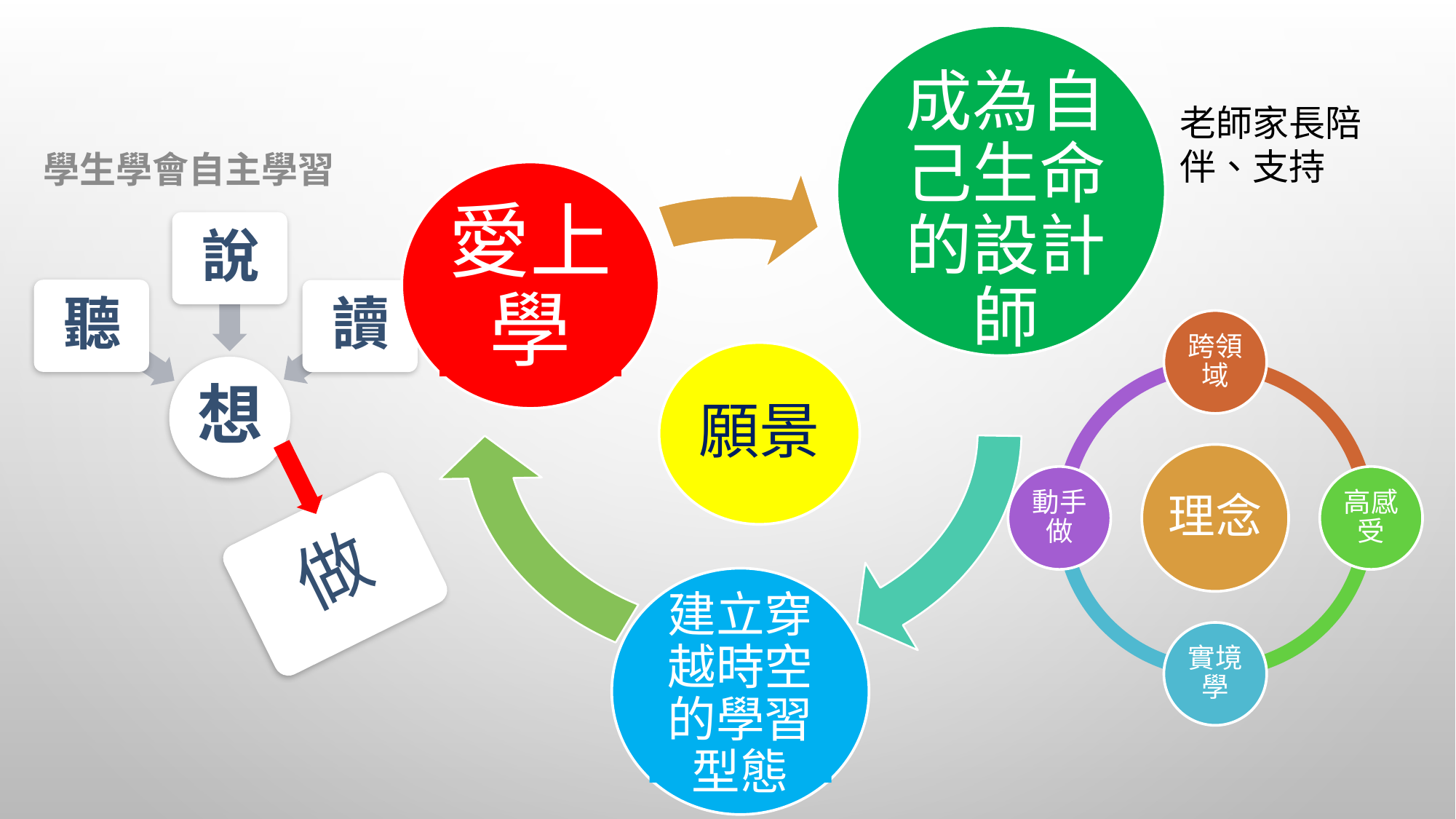

成為自己生命的設計師
老師家長陪伴、支持
學生學會自主學習

愛上學

想
聽
說
讀
理念
跨領域
高感受
實境學
動手做

願景

做

建立穿越時空的學習型態